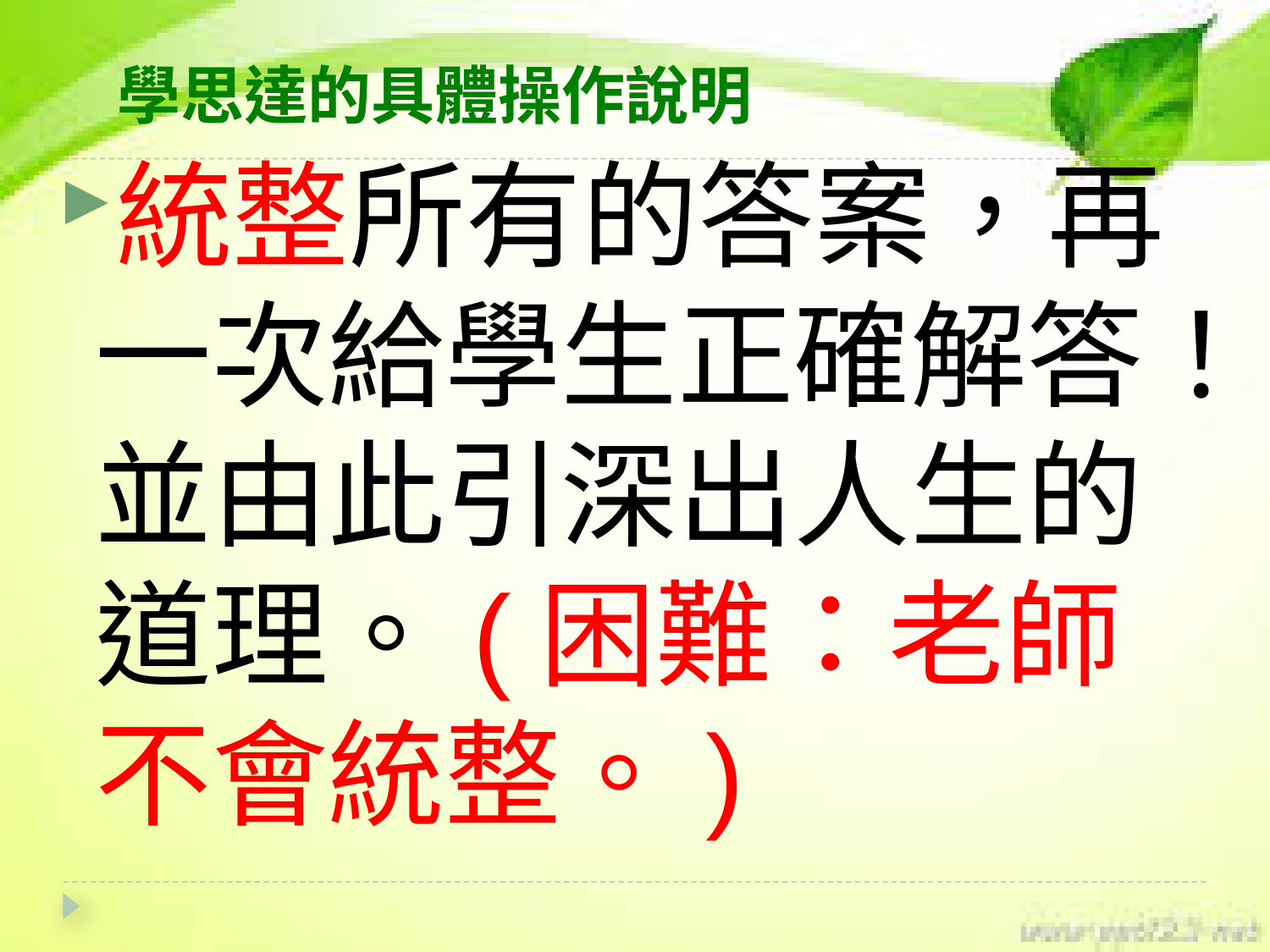

# 學思達的具體操作說明
統整所有的答案，再一次給學生正確解答！並由此引深出人生的道理。(困難：老師不會統整。)